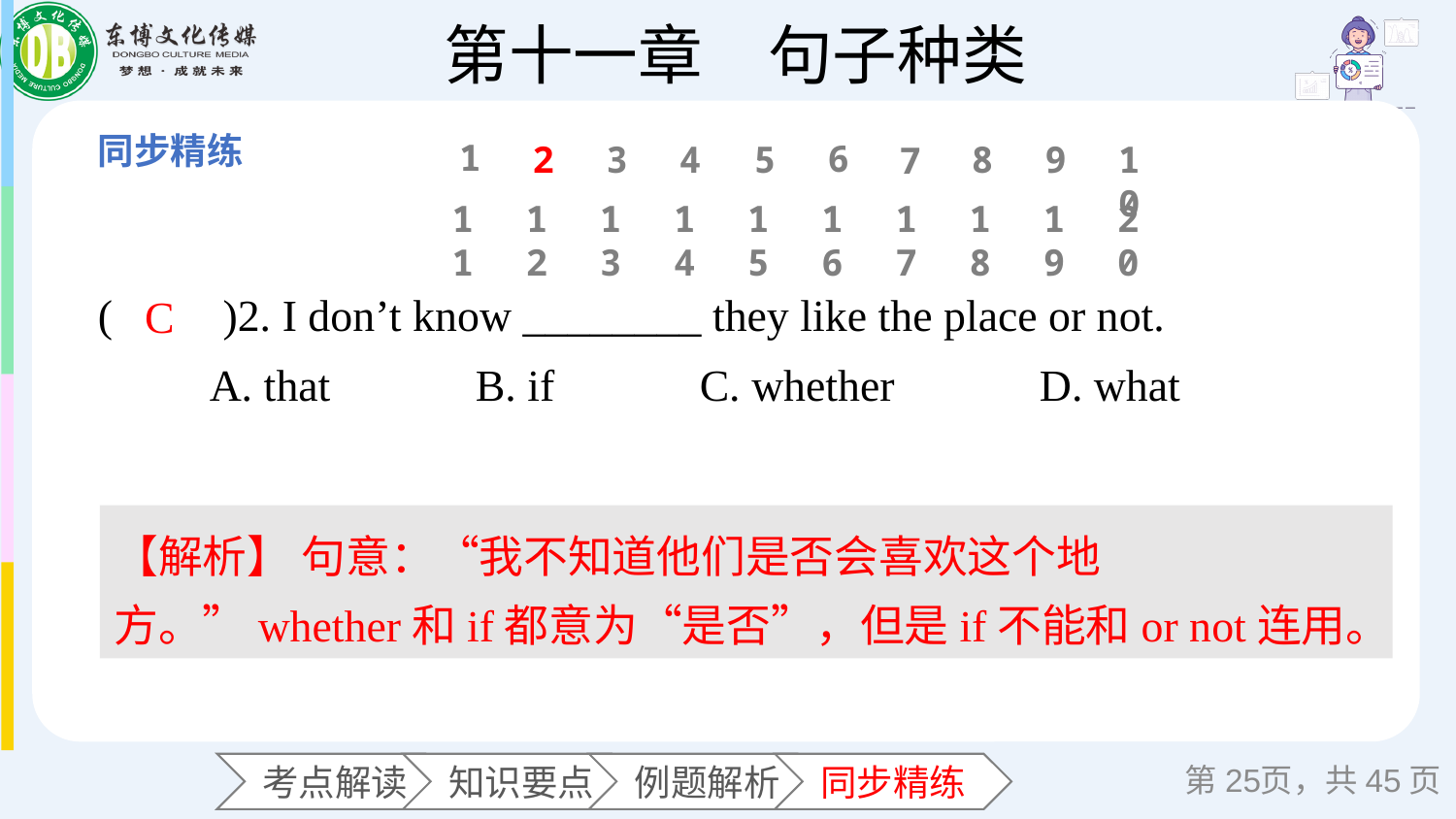

1
6
2
3
4
5
8
9
10
7
11
12
13
14
15
16
17
18
19
20
(　　)2. I don’t know ________ they like the place or not.
          A. that             B. if             C. whether             D. what
C
【解析】 句意：“我不知道他们是否会喜欢这个地方。”whether和if都意为“是否”，但是if不能和or not连用。
第25页，共45页